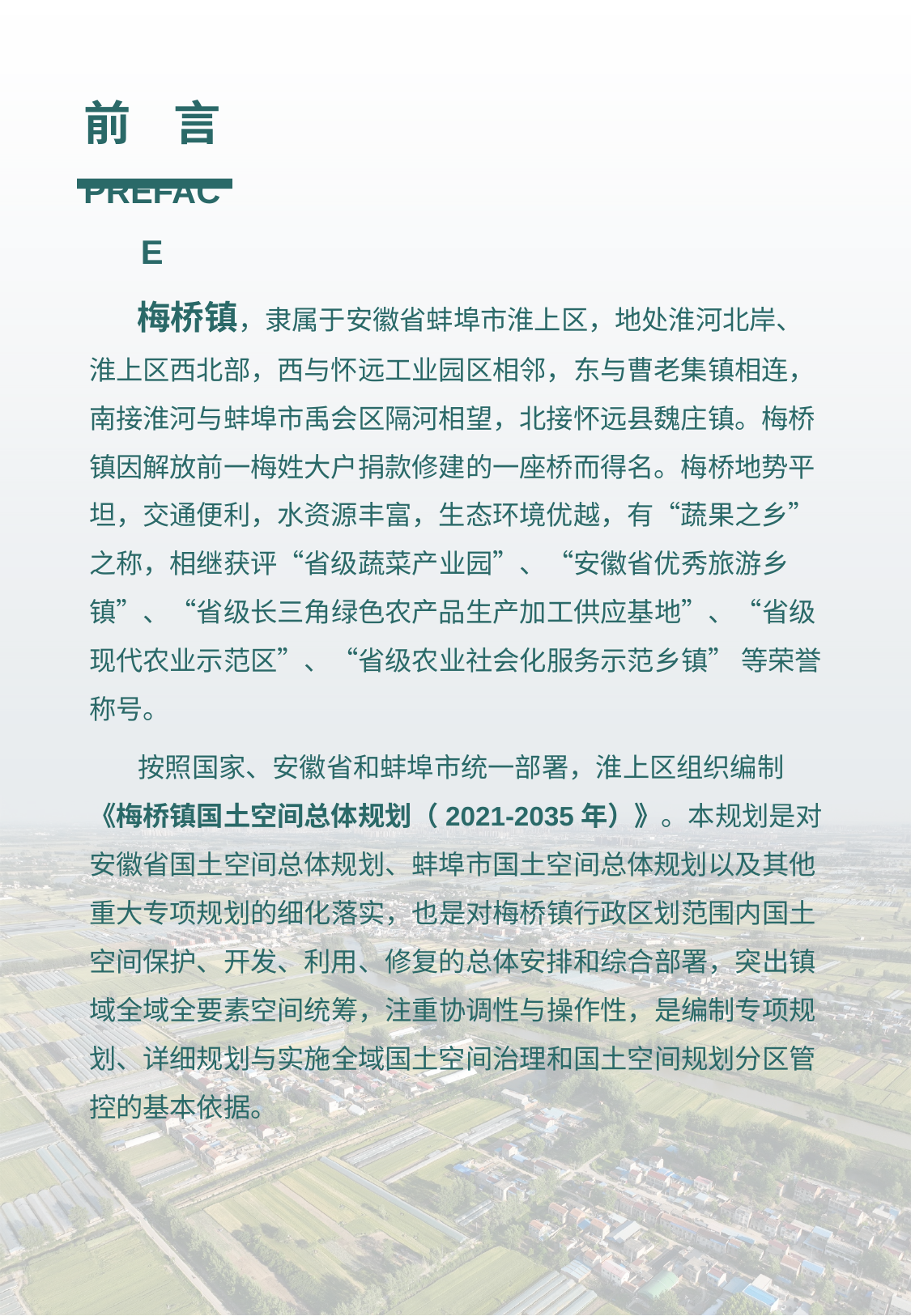

# 前    言 PREFACE

      梅桥镇，隶属于安徽省蚌埠市淮上区，地处淮河北岸、淮上区西北部，西与怀远工业园区相邻，东与曹老集镇相连，南接淮河与蚌埠市禹会区隔河相望，北接怀远县魏庄镇。梅桥镇因解放前一梅姓大户捐款修建的一座桥而得名。梅桥地势平坦，交通便利，水资源丰富，生态环境优越，有“蔬果之乡”之称，相继获评“省级蔬菜产业园”、“安徽省优秀旅游乡镇”、“省级长三角绿色农产品生产加工供应基地”、“省级现代农业示范区”、“省级农业社会化服务示范乡镇” 等荣誉称号。
       按照国家、安徽省和蚌埠市统一部署，淮上区组织编制《梅桥镇国土空间总体规划（2021-2035年）》。本规划是对安徽省国土空间总体规划、蚌埠市国土空间总体规划以及其他重大专项规划的细化落实，也是对梅桥镇行政区划范围内国土空间保护、开发、利用、修复的总体安排和综合部署，突出镇域全域全要素空间统筹，注重协调性与操作性，是编制专项规划、详细规划与实施全域国土空间治理和国土空间规划分区管控的基本依据。